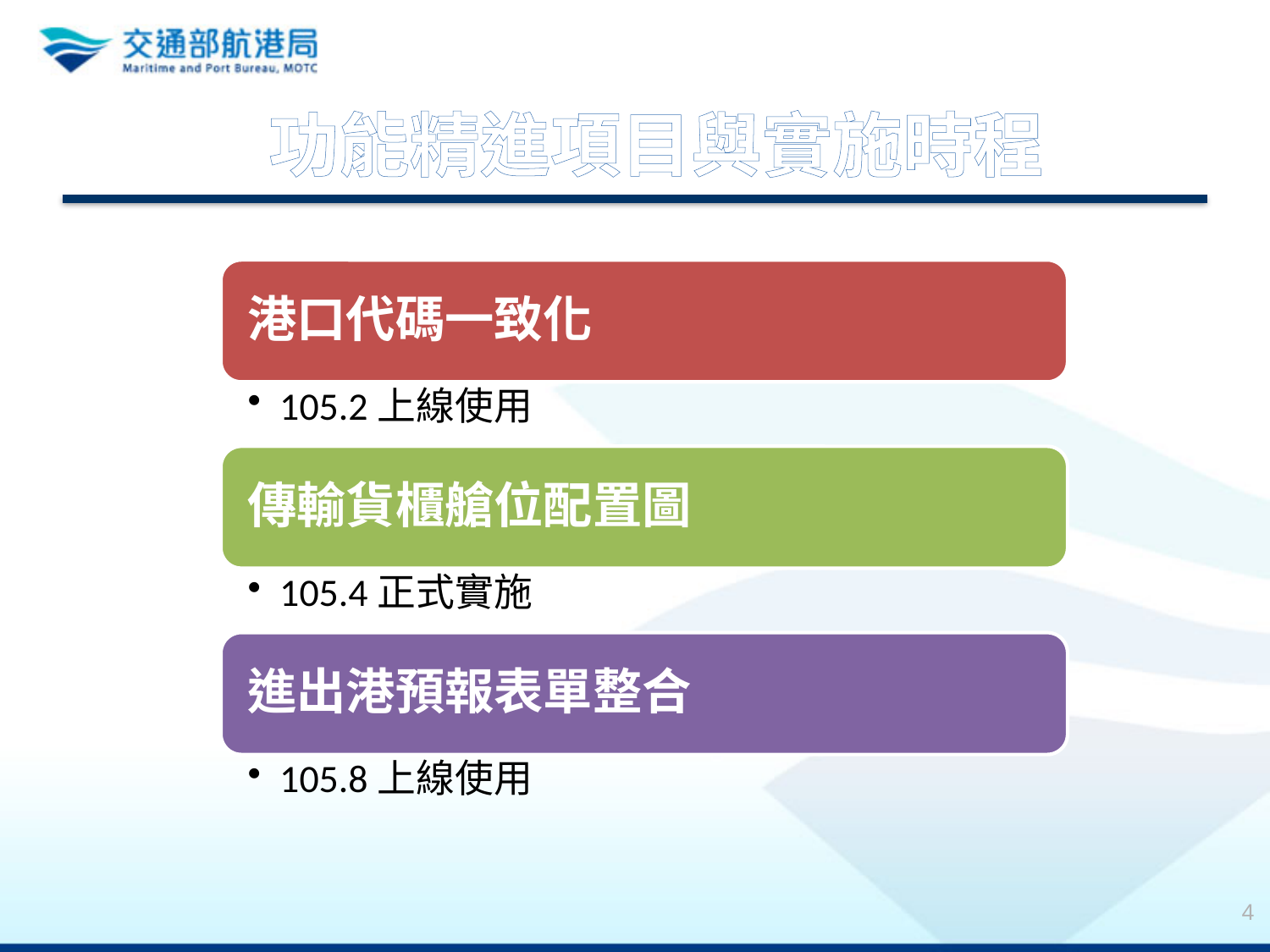

功能精進項目與實施時程
港口代碼一致化
105.2上線使用
傳輸貨櫃艙位配置圖
105.4正式實施
進出港預報表單整合
105.8上線使用
4